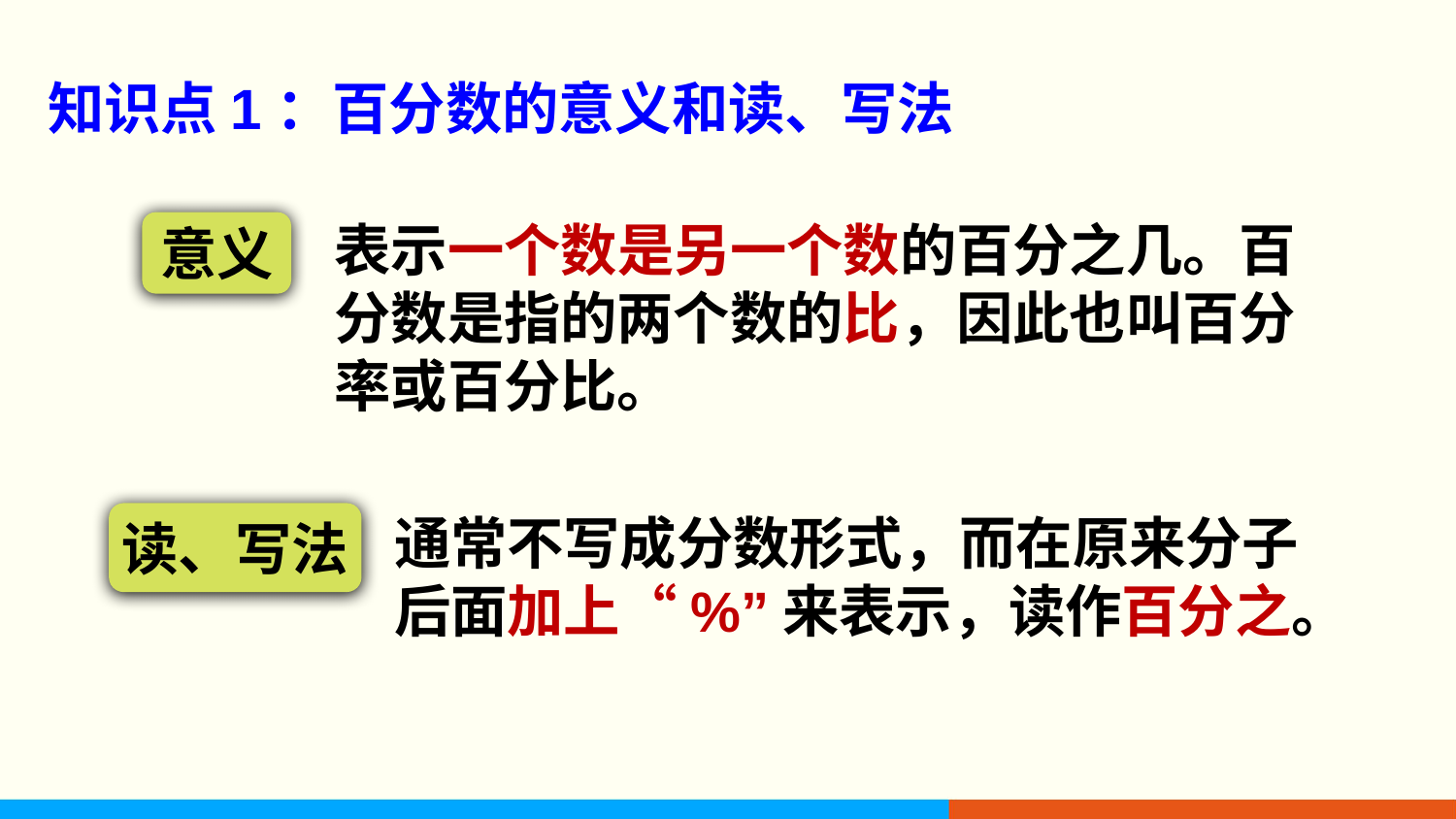

知识点1：百分数的意义和读、写法
表示一个数是另一个数的百分之几。百分数是指的两个数的比，因此也叫百分率或百分比。
意义
通常不写成分数形式，而在原来分子后面加上“%”来表示，读作百分之。
读、写法